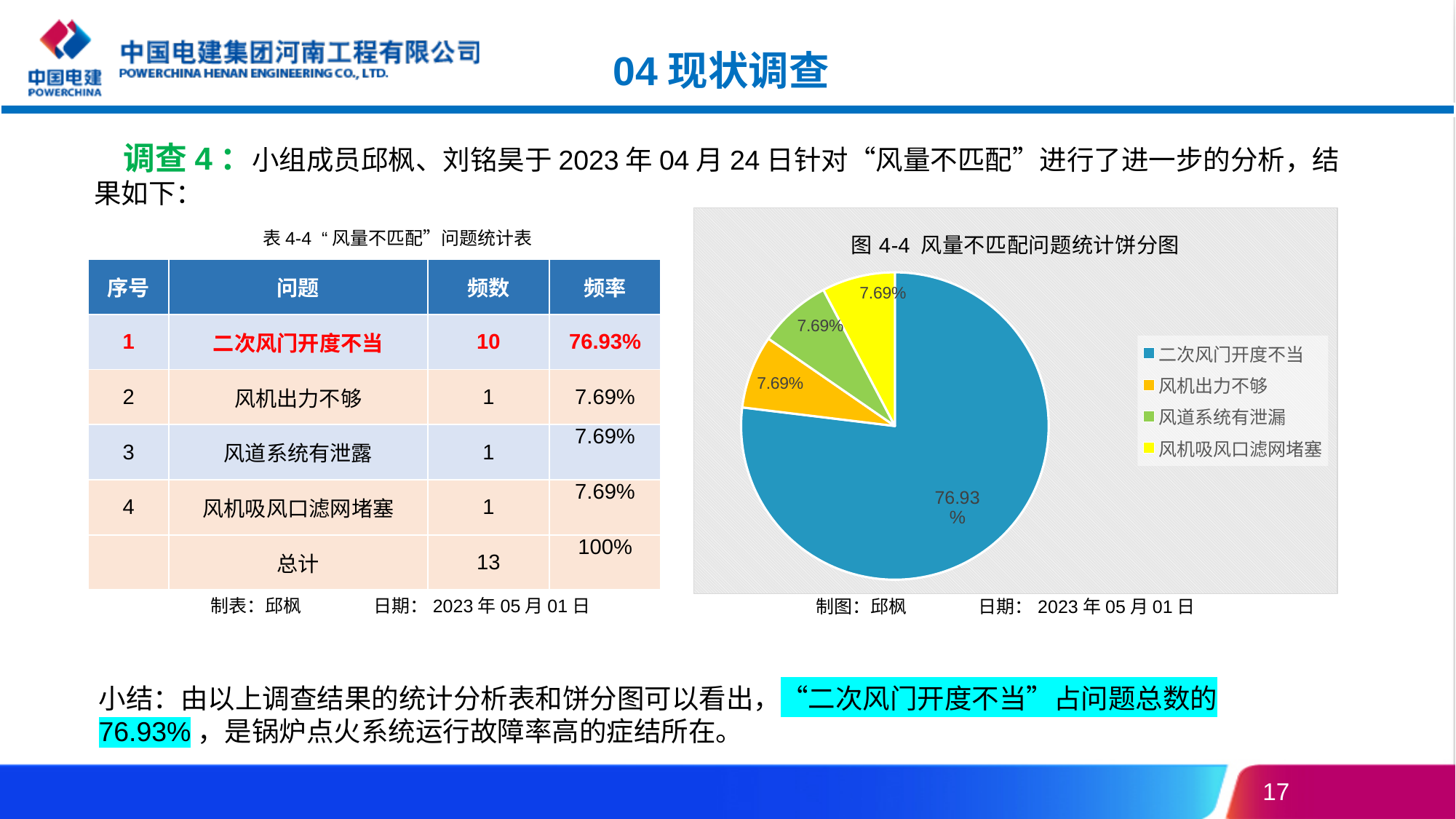

04现状调查
   调查4：小组成员邱枫、刘铭昊于2023年04月24日针对“风量不匹配”进行了进一步的分析，结果如下：

### Chart: 图4-4 风量不匹配问题统计饼分图

| Category | 销售额 |
|---|---|
| 二次风门开度不当 | 0.7693 |
| 风机出力不够 | 0.0769 |
| 风道系统有泄漏 | 0.0769 |
| 风机吸风口滤网堵塞 | 0.0769 |
表4-4  “风量不匹配”问题统计表
| 序号 | 问题 | 频数 | 频率 |
| --- | --- | --- | --- |
| 1 | 二次风门开度不当 | 10 | 76.93% |
| 2 | 风机出力不够 | 1 | 7.69% |
| 3 | 风道系统有泄露 | 1 | 7.69% |
| 4 | 风机吸风口滤网堵塞 | 1 | 7.69% |
|  | 总计 | 13 | 100% |
制表：邱枫                  日期：2023年05月01日
制图：邱枫                  日期：2023年05月01日
小结：由以上调查结果的统计分析表和饼分图可以看出，“二次风门开度不当”占问题总数的76.93%，是锅炉点火系统运行故障率高的症结所在。